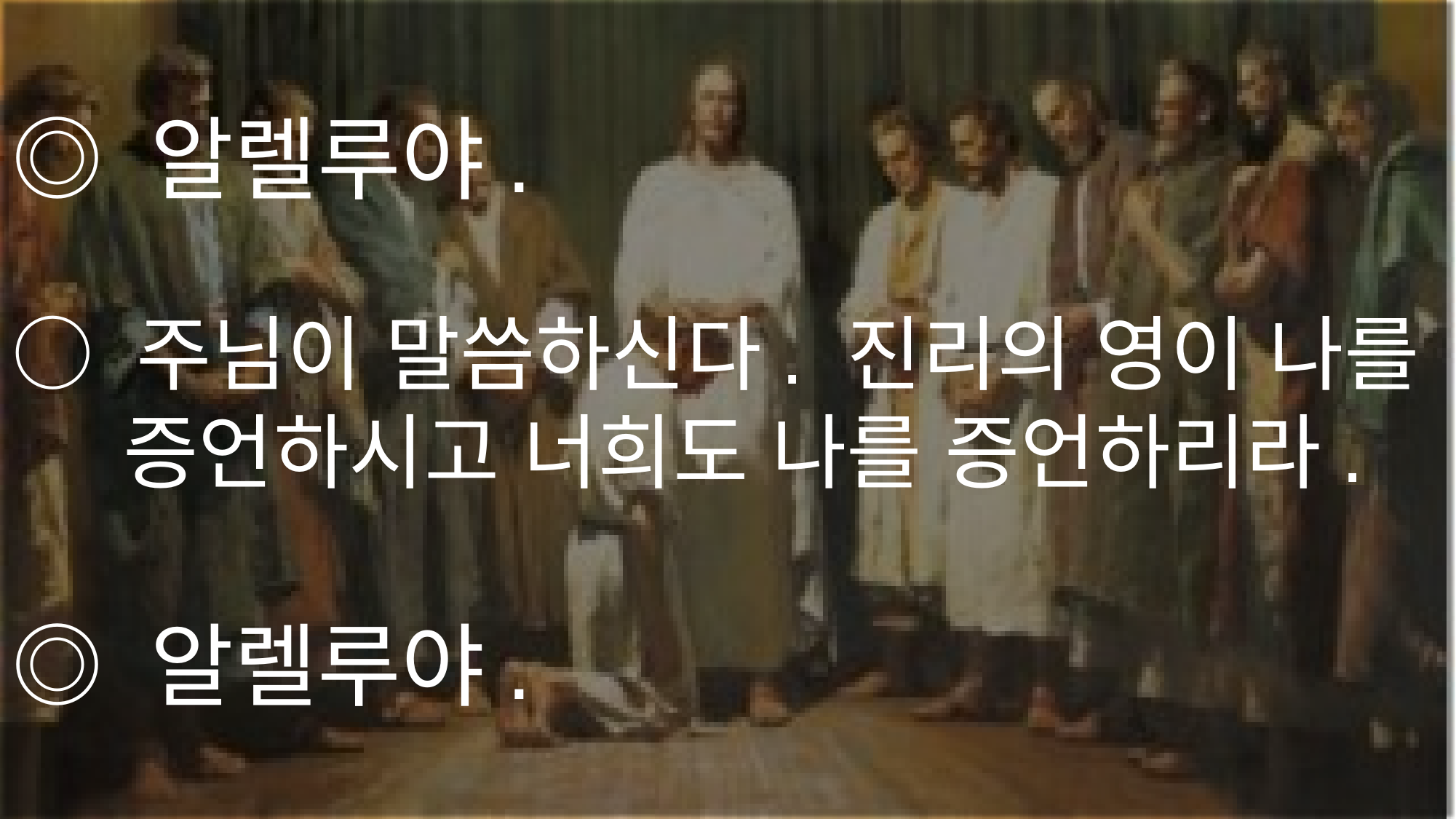

◎ 알렐루야.

○ 주님이 말씀하신다. 진리의 영이 나를
    증언하시고 너희도 나를 증언하리라.

◎ 알렐루야.